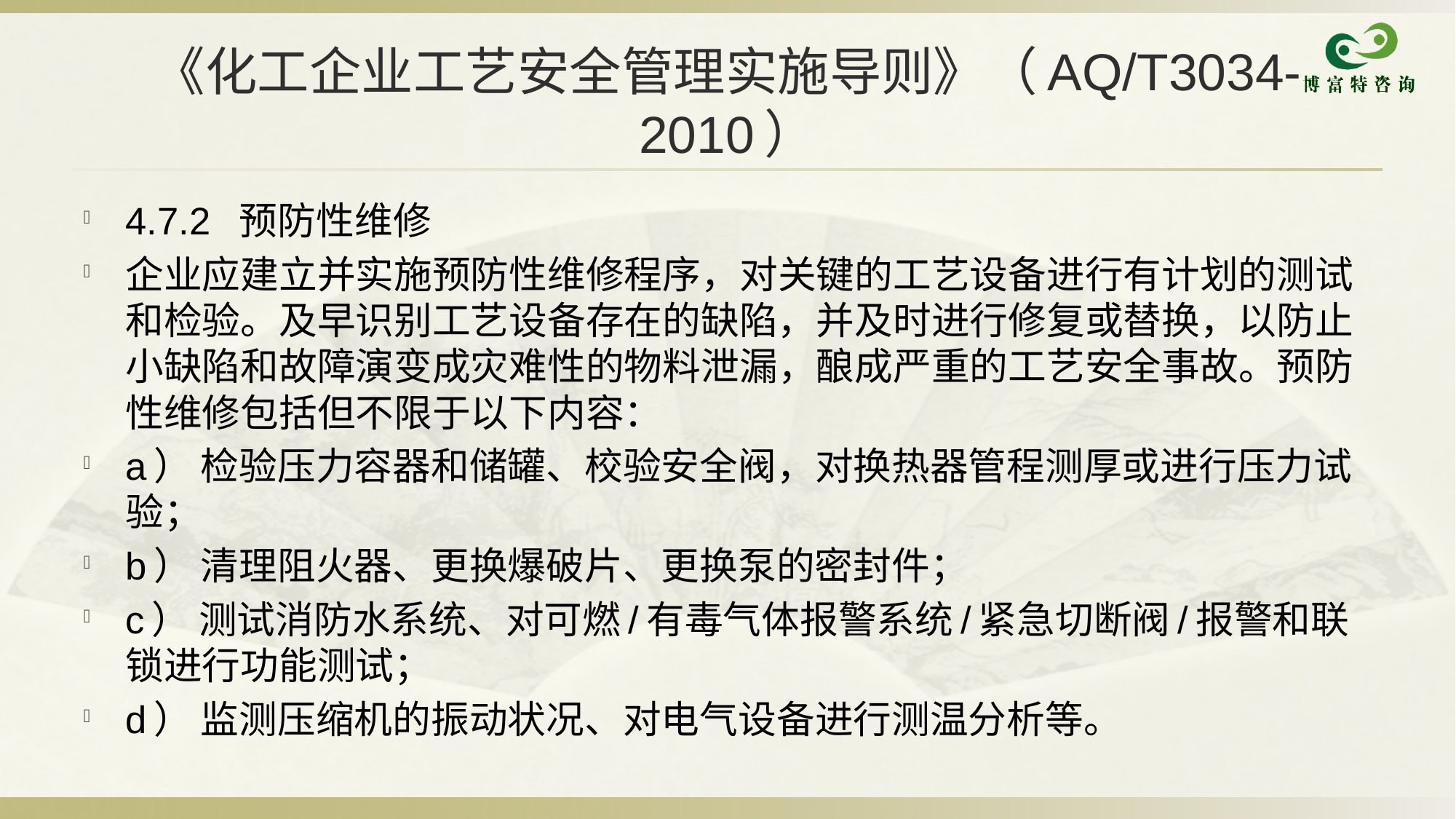

# 《化工企业工艺安全管理实施导则》（AQ/T3034-2010）
4.7.2  预防性维修
企业应建立并实施预防性维修程序，对关键的工艺设备进行有计划的测试和检验。及早识别工艺设备存在的缺陷，并及时进行修复或替换，以防止小缺陷和故障演变成灾难性的物料泄漏，酿成严重的工艺安全事故。预防性维修包括但不限于以下内容：
a） 检验压力容器和储罐、校验安全阀，对换热器管程测厚或进行压力试验；
b） 清理阻火器、更换爆破片、更换泵的密封件；
c） 测试消防水系统、对可燃/有毒气体报警系统/紧急切断阀/报警和联锁进行功能测试；
d） 监测压缩机的振动状况、对电气设备进行测温分析等。